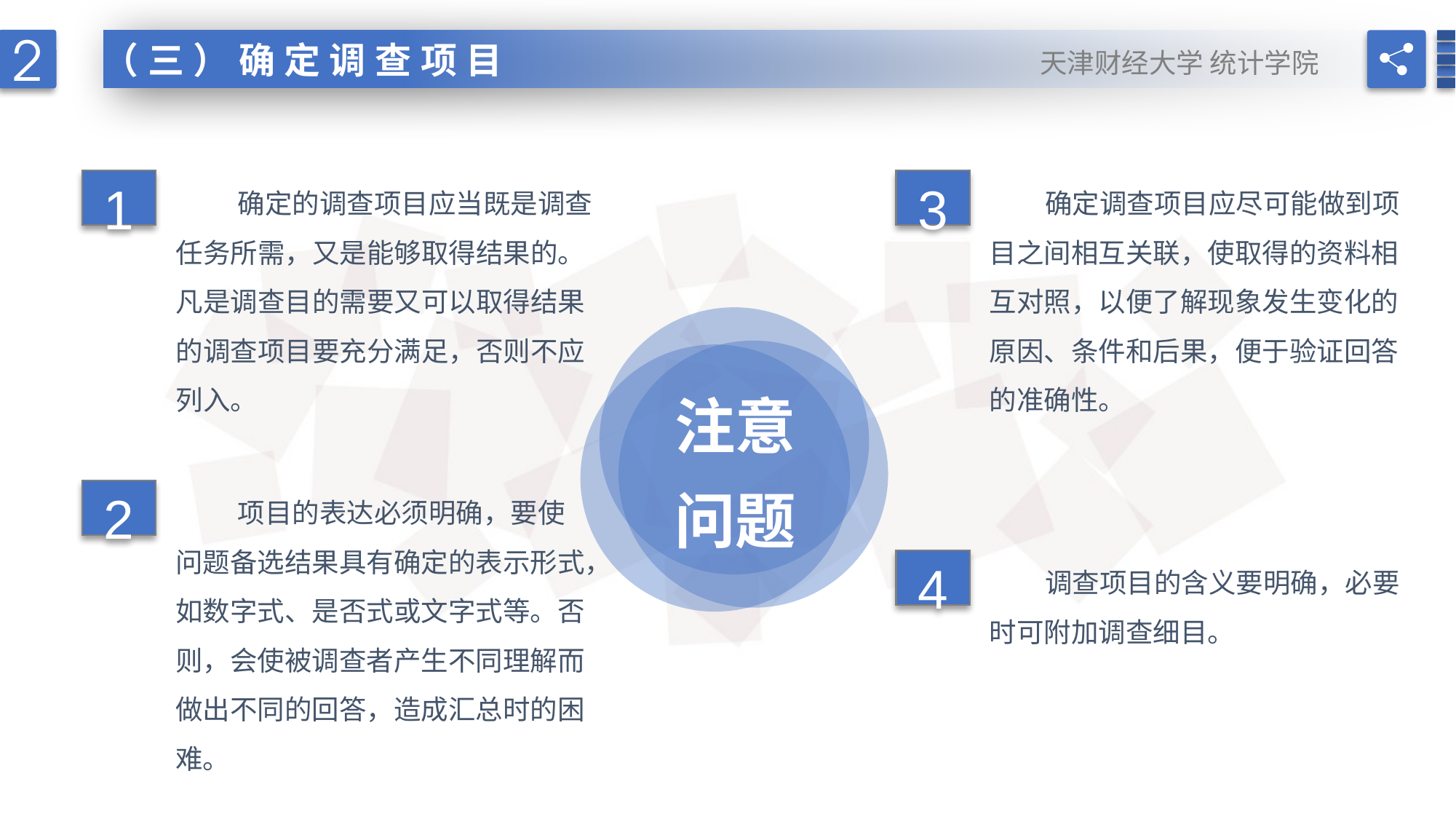

2

天津财经大学 统计学院

（三）确定调查项目
  确定的调查项目应当既是调查任务所需，又是能够取得结果的。凡是调查目的需要又可以取得结果的调查项目要充分满足，否则不应列入。
 确定调查项目应尽可能做到项目之间相互关联，使取得的资料相互对照，以便了解现象发生变化的原因、条件和后果，便于验证回答的准确性。
1
3

注意问题
  项目的表达必须明确，要使问题备选结果具有确定的表示形式，如数字式、是否式或文字式等。否则，会使被调查者产生不同理解而做出不同的回答，造成汇总时的困难。
2
 调查项目的含义要明确，必要时可附加调查细目。
4